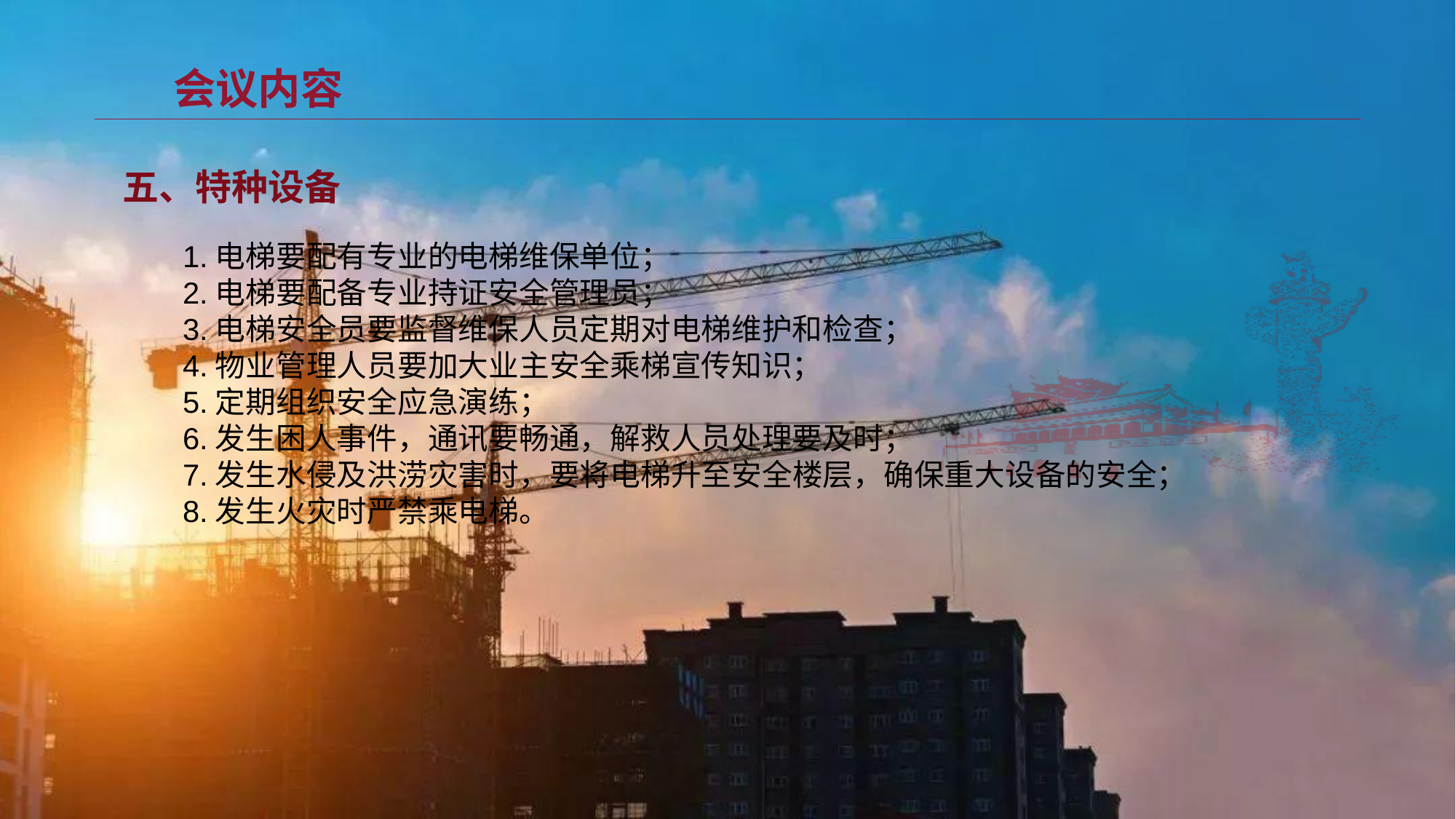

会议内容
五、特种设备
1.电梯要配有专业的电梯维保单位；
2.电梯要配备专业持证安全管理员；
3.电梯安全员要监督维保人员定期对电梯维护和检查；
4.物业管理人员要加大业主安全乘梯宣传知识；
5.定期组织安全应急演练；
6.发生困人事件，通讯要畅通，解救人员处理要及时；
7.发生水侵及洪涝灾害时，要将电梯升至安全楼层，确保重大设备的安全；
8.发生火灾时严禁乘电梯。